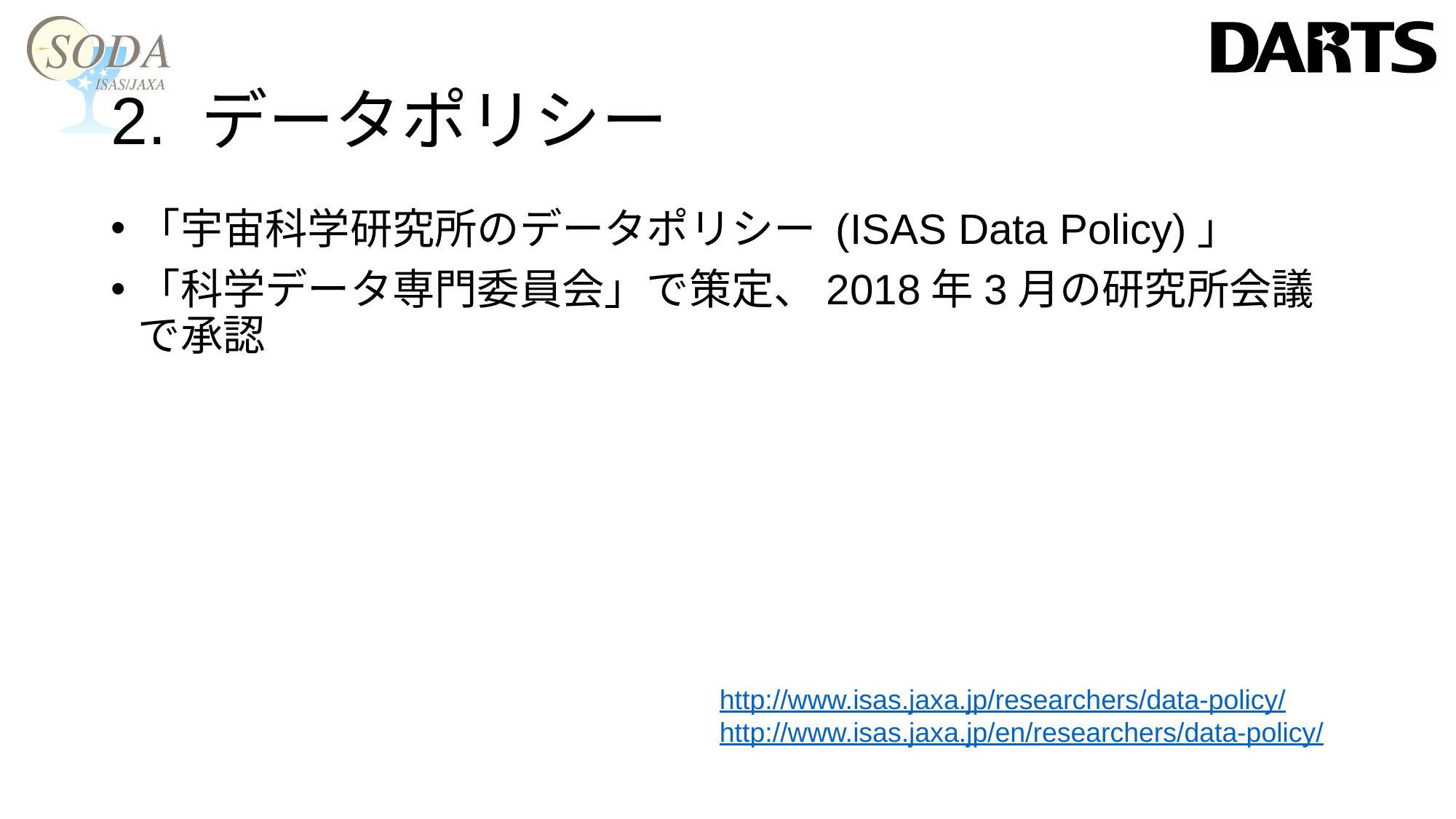

# 2. データポリシー
「宇宙科学研究所のデータポリシー (ISAS Data Policy)」
「科学データ専門委員会」で策定、2018年3月の研究所会議で承認

http://www.isas.jaxa.jp/researchers/data-policy/
http://www.isas.jaxa.jp/en/researchers/data-policy/